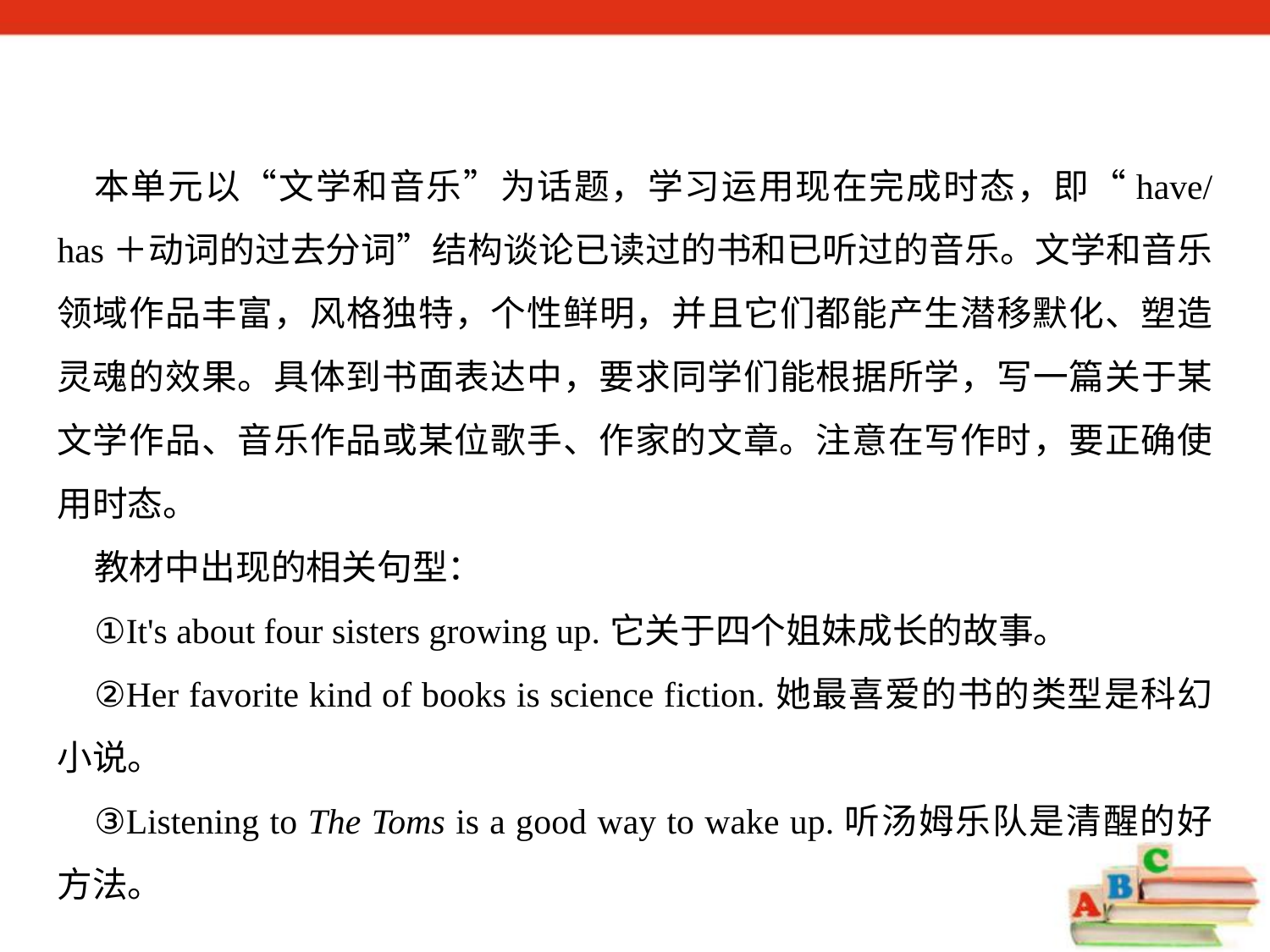

本单元以“文学和音乐”为话题，学习运用现在完成时态，即“have/has＋动词的过去分词”结构谈论已读过的书和已听过的音乐。文学和音乐领域作品丰富，风格独特，个性鲜明，并且它们都能产生潜移默化、塑造灵魂的效果。具体到书面表达中，要求同学们能根据所学，写一篇关于某文学作品、音乐作品或某位歌手、作家的文章。注意在写作时，要正确使用时态。
教材中出现的相关句型：
①It's about four sisters growing up.它关于四个姐妹成长的故事。
②Her favorite kind of books is science fiction.她最喜爱的书的类型是科幻小说。
③Listening to The Toms is a good way to wake up.听汤姆乐队是清醒的好方法。